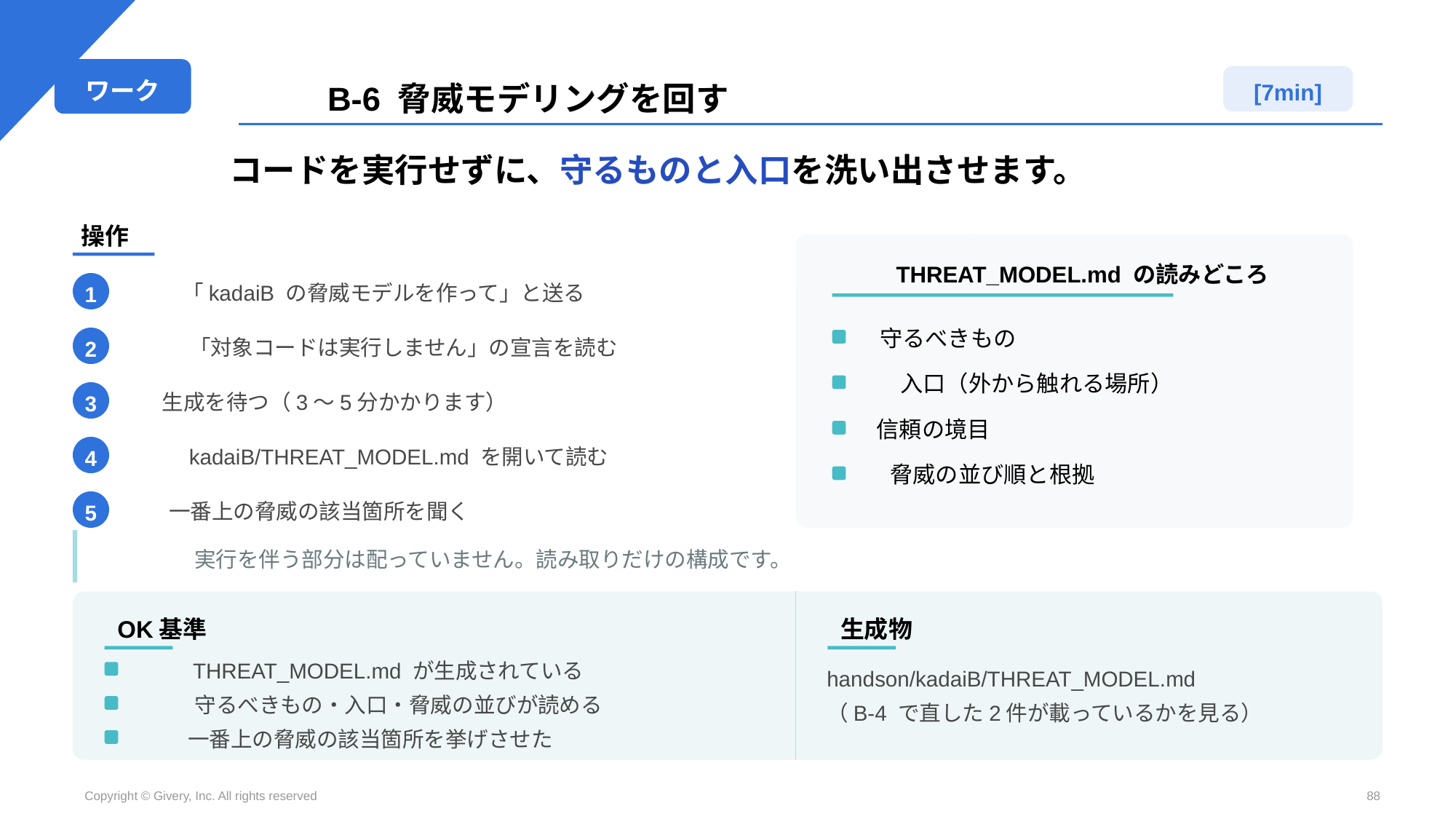

ワーク
B-6 脅威モデリングを回す
[7min]

コードを実行せずに、守るものと入口を洗い出させます。
操作

THREAT_MODEL.md の読みどころ

「kadaiB の脅威モデルを作って」と送る
1

守るべきもの

「対象コードは実行しません」の宣言を読む
2
入口（外から触れる場所）

生成を待つ（3〜5分かかります）
3
信頼の境目

kadaiB/THREAT_MODEL.md を開いて読む
4
脅威の並び順と根拠

一番上の脅威の該当箇所を聞く
5

実行を伴う部分は配っていません。読み取りだけの構成です。

OK基準
生成物

THREAT_MODEL.md が生成されている
handson/kadaiB/THREAT_MODEL.md
（B-4 で直した2件が載っているかを見る）

守るべきもの・入口・脅威の並びが読める

一番上の脅威の該当箇所を挙げさせた

Copyright © Givery, Inc. All rights reserved
88